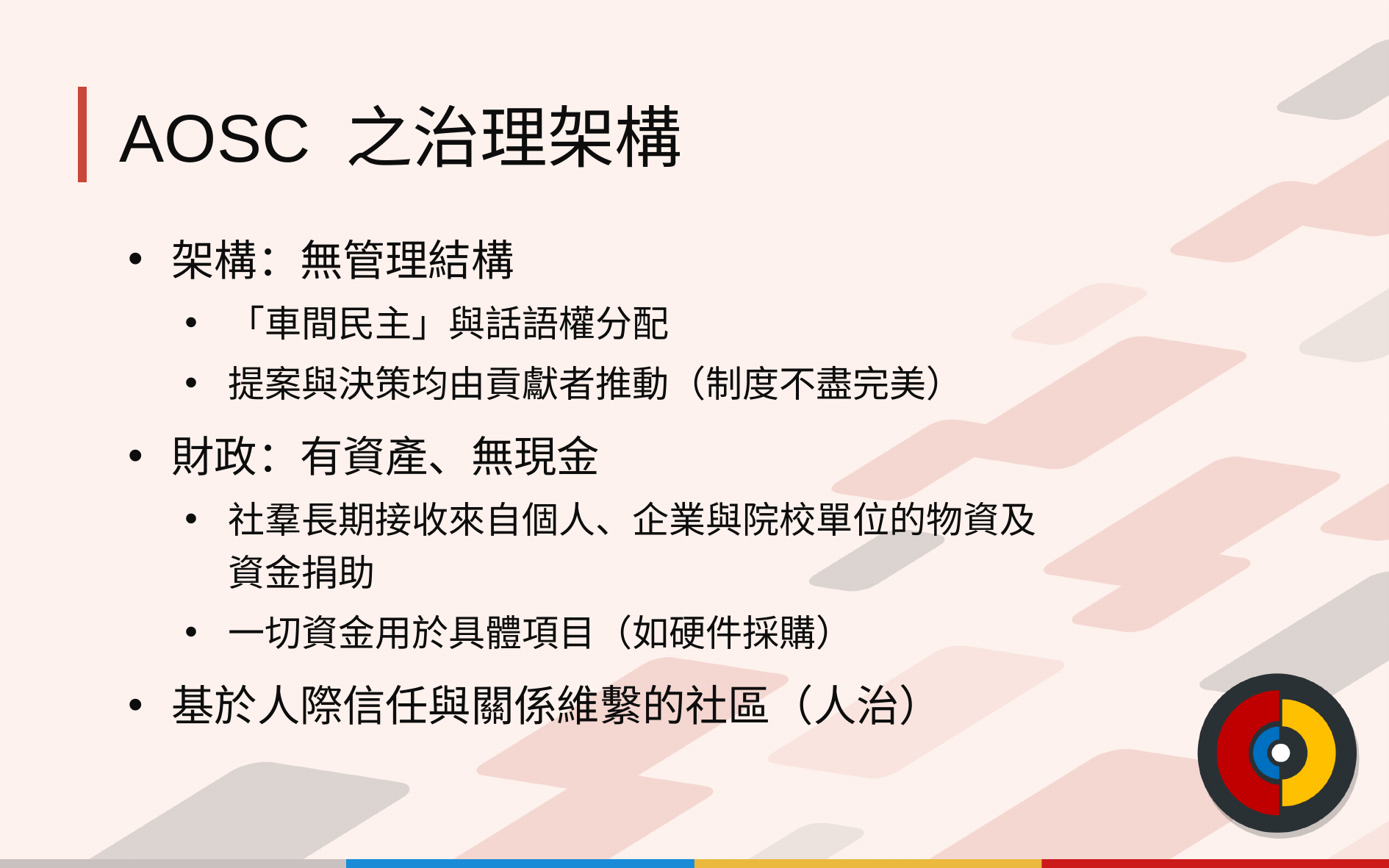

# AOSC 之治理架構
架構：無管理結構
「車間民主」與話語權分配
提案與決策均由貢獻者推動（制度不盡完美）
財政：有資產、無現金
社羣長期接收來自個人、企業與院校單位的物資及資金捐助
一切資金用於具體項目（如硬件採購）
基於人際信任與關係維繫的社區（人治）